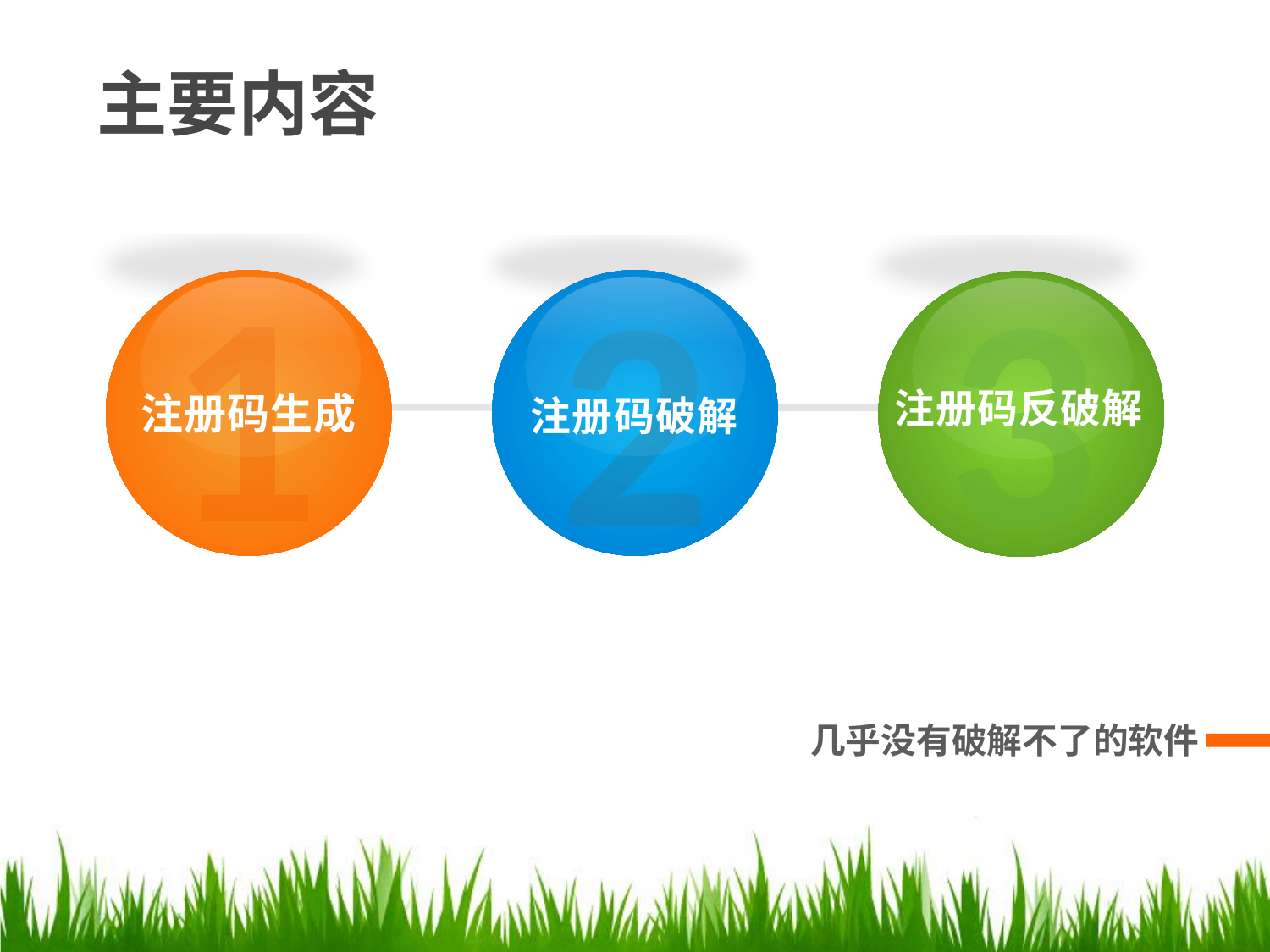

主要内容
1

3

2

注册码反破解
注册码生成
注册码破解
几乎没有破解不了的软件